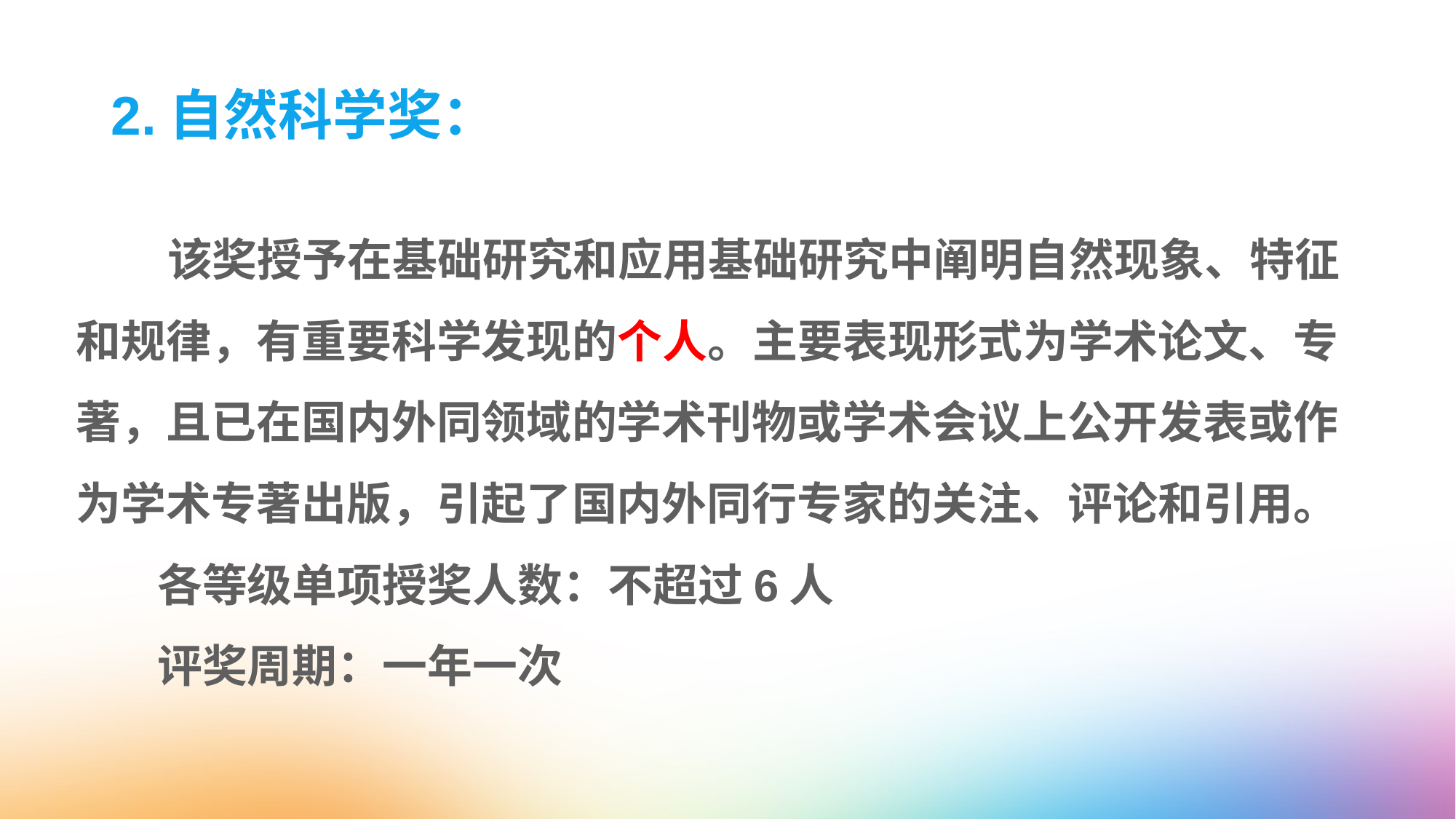

# 2.自然科学奖：
        该奖授予在基础研究和应用基础研究中阐明自然现象、特征和规律，有重要科学发现的个人。主要表现形式为学术论文、专著，且已在国内外同领域的学术刊物或学术会议上公开发表或作为学术专著出版，引起了国内外同行专家的关注、评论和引用。
       各等级单项授奖人数：不超过6人
       评奖周期：一年一次